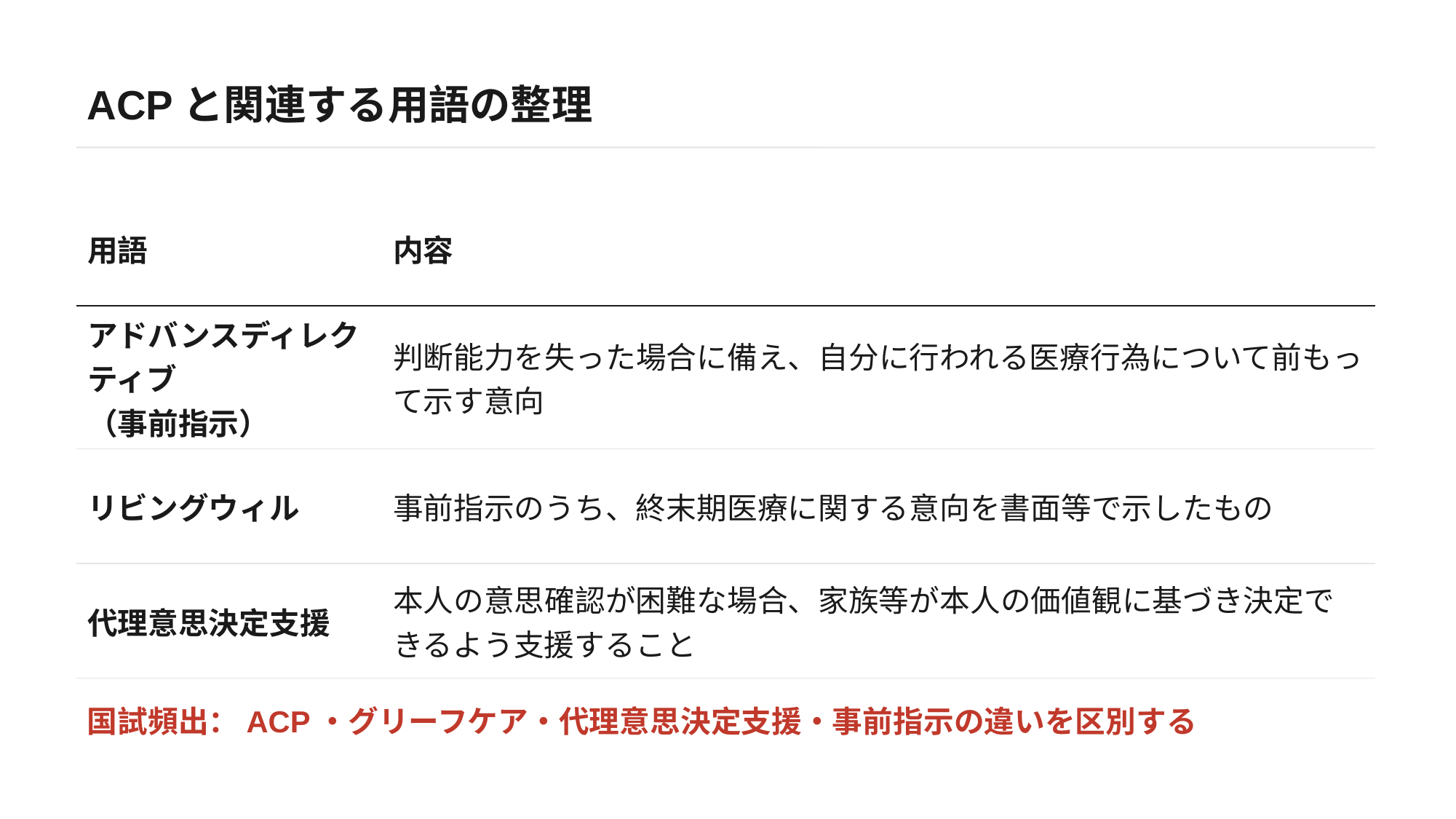

ACPと関連する用語の整理

| 用語 | 内容 |
| --- | --- |
| アドバンスディレクティブ （事前指示） | 判断能力を失った場合に備え、自分に行われる医療行為について前もって示す意向 |
| リビングウィル | 事前指示のうち、終末期医療に関する意向を書面等で示したもの |
| 代理意思決定支援 | 本人の意思確認が困難な場合、家族等が本人の価値観に基づき決定できるよう支援すること |
国試頻出：ACP・グリーフケア・代理意思決定支援・事前指示の違いを区別する